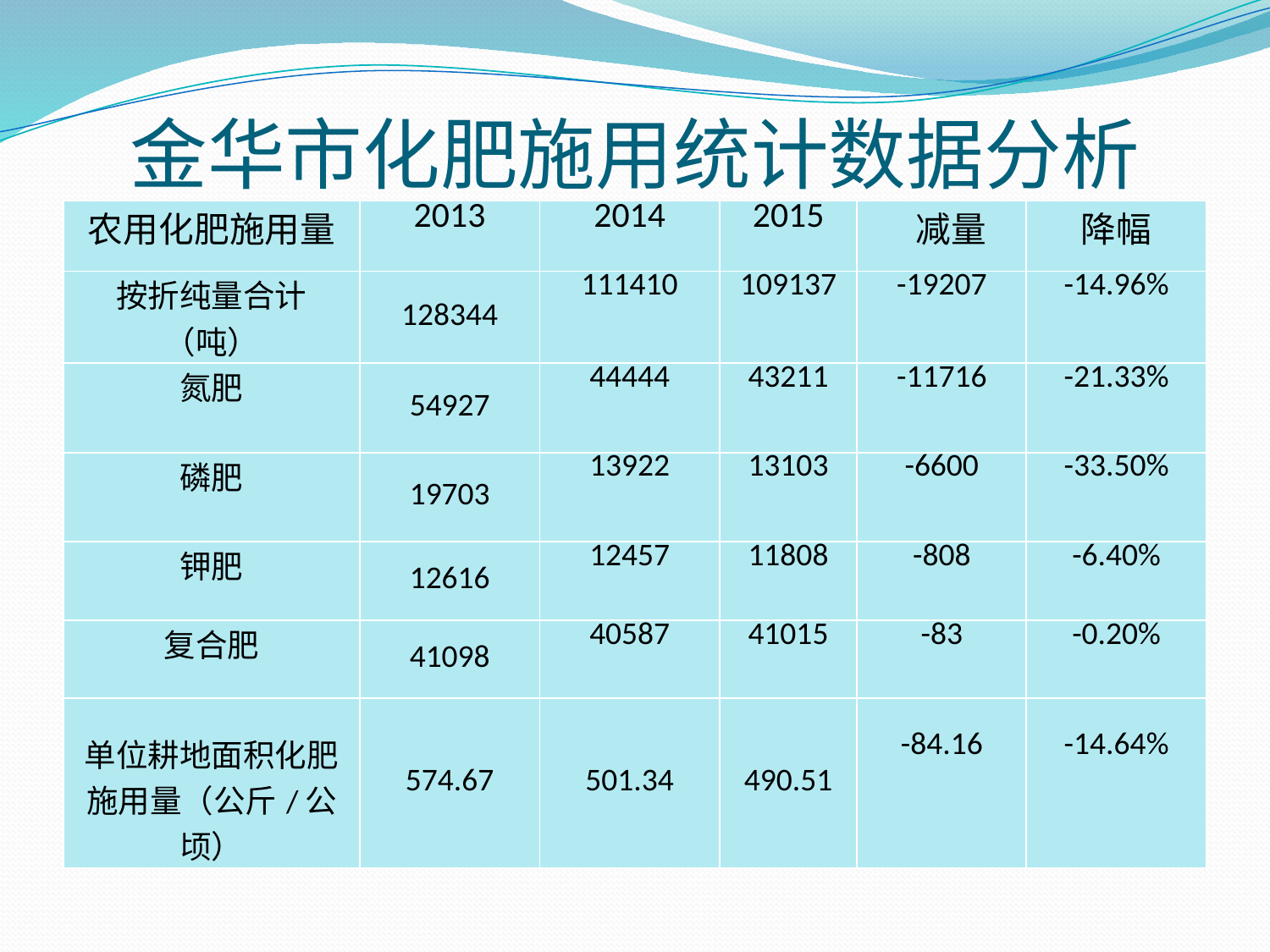

# 金华市化肥施用统计数据分析
| 农用化肥施用量 | 2013 | 2014 | 2015 | 减量 | 降幅 |
| --- | --- | --- | --- | --- | --- |
| 按折纯量合计（吨） | 128344 | 111410 | 109137 | -19207 | -14.96% |
| 氮肥 | 54927 | 44444 | 43211 | -11716 | -21.33% |
| 磷肥 | 19703 | 13922 | 13103 | -6600 | -33.50% |
| 钾肥 | 12616 | 12457 | 11808 | -808 | -6.40% |
| 复合肥 | 41098 | 40587 | 41015 | -83 | -0.20% |
| 单位耕地面积化肥施用量（公斤/公顷） | 574.67 | 501.34 | 490.51 | -84.16 | -14.64% |